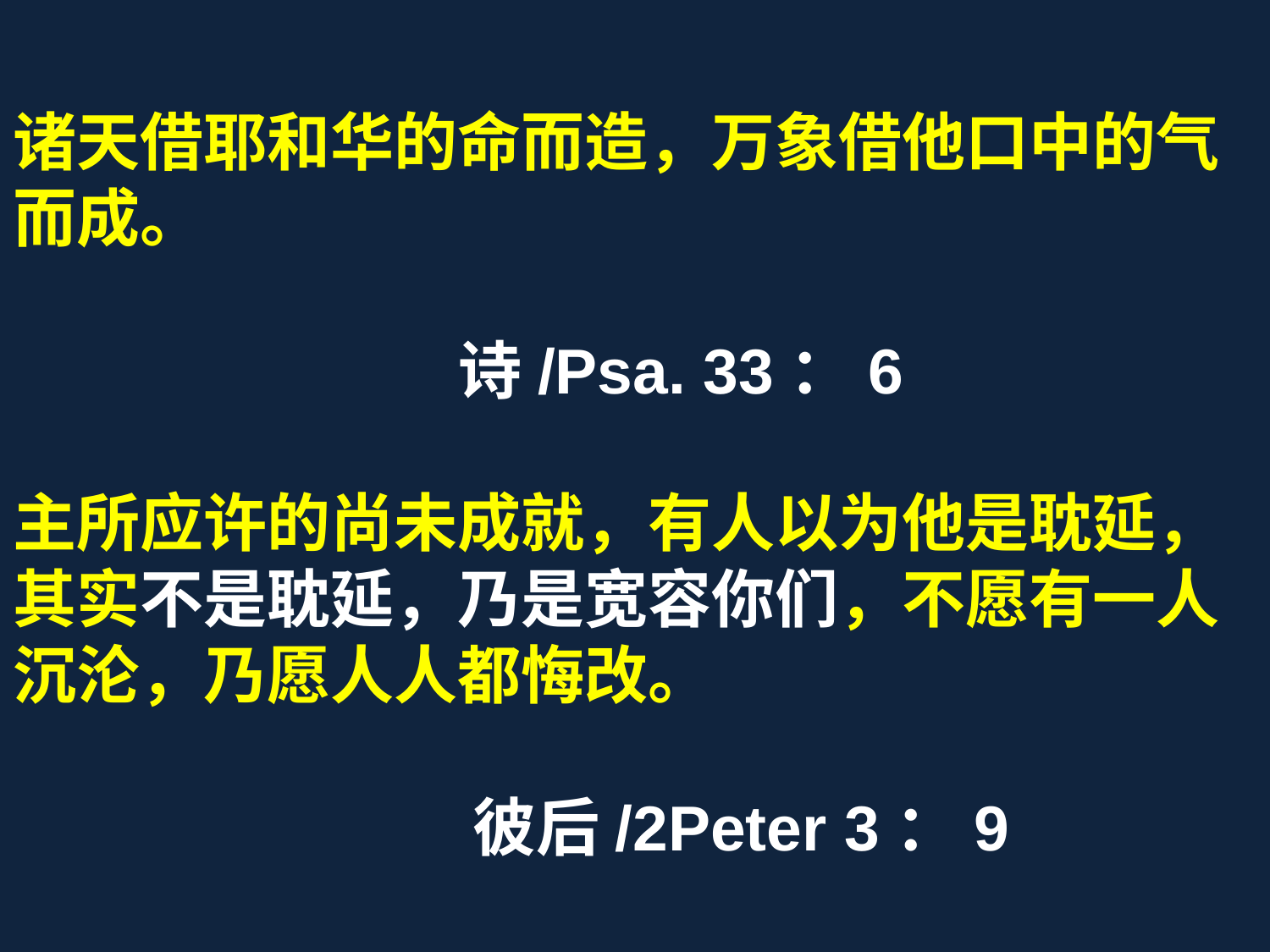

诸天借耶和华的命而造，万象借他口中的气而成。
                               诗/Psa. 33：6
主所应许的尚未成就，有人以为他是耽延，其实不是耽延，乃是宽容你们，不愿有一人沉沦，乃愿人人都悔改。
                                彼后/2Peter 3：9